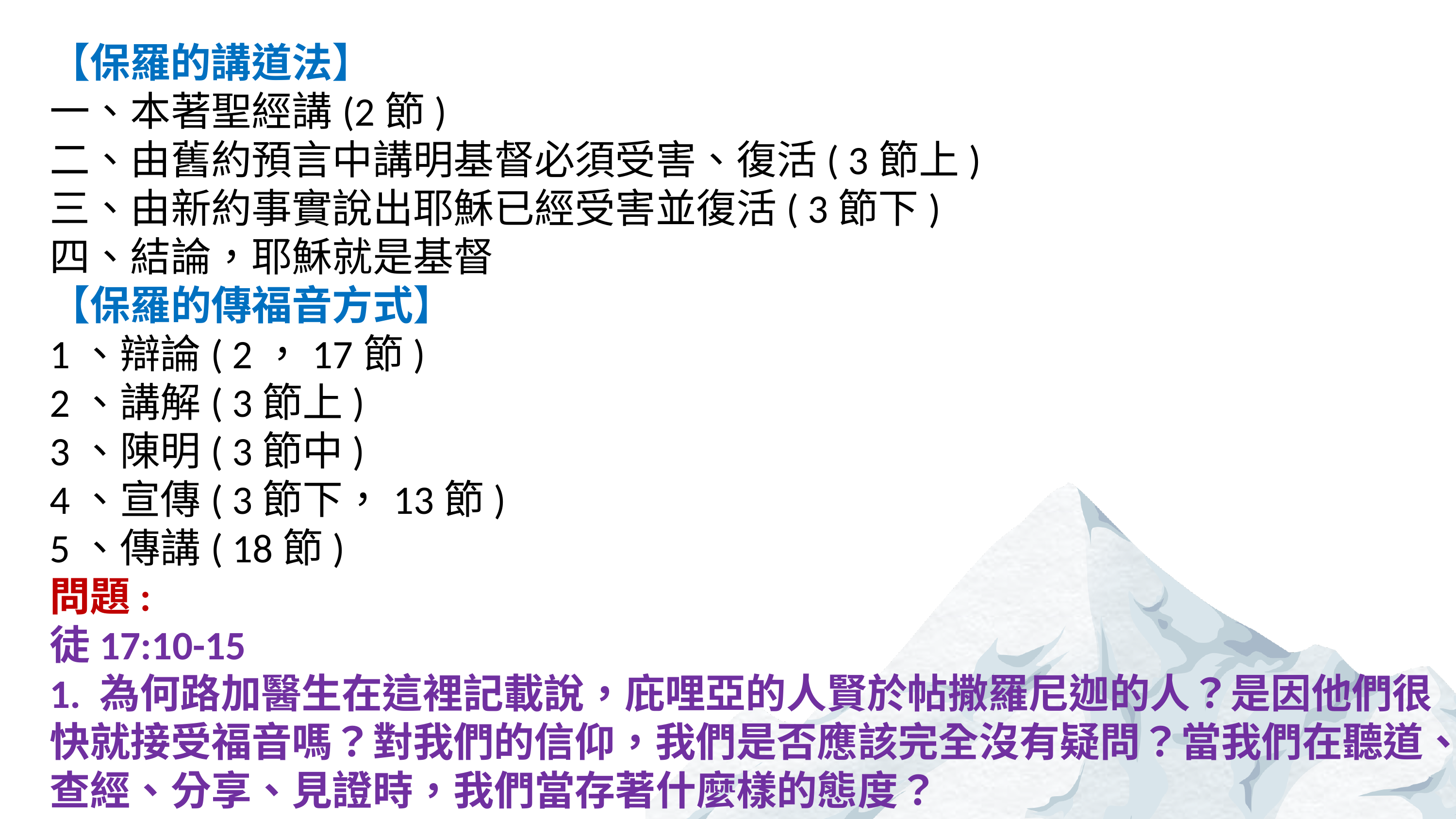

【保羅的講道法】
一、本著聖經講(2節)
二、由舊約預言中講明基督必須受害、復活( 3節上)
三、由新約事實說出耶穌已經受害並復活( 3節下)
四、結論，耶穌就是基督
【保羅的傳福音方式】
1、辯論( 2，17節)
2、講解( 3節上)
3、陳明( 3節中)
4、宣傳( 3節下，13節)
5、傳講( 18節)
問題:
徒17:10-15
1. 為何路加醫生在這裡記載說，庇哩亞的人賢於帖撒羅尼迦的人？是因他們很快就接受福音嗎？對我們的信仰，我們是否應該完全沒有疑問？當我們在聽道、查經、分享、見證時，我們當存著什麼樣的態度？